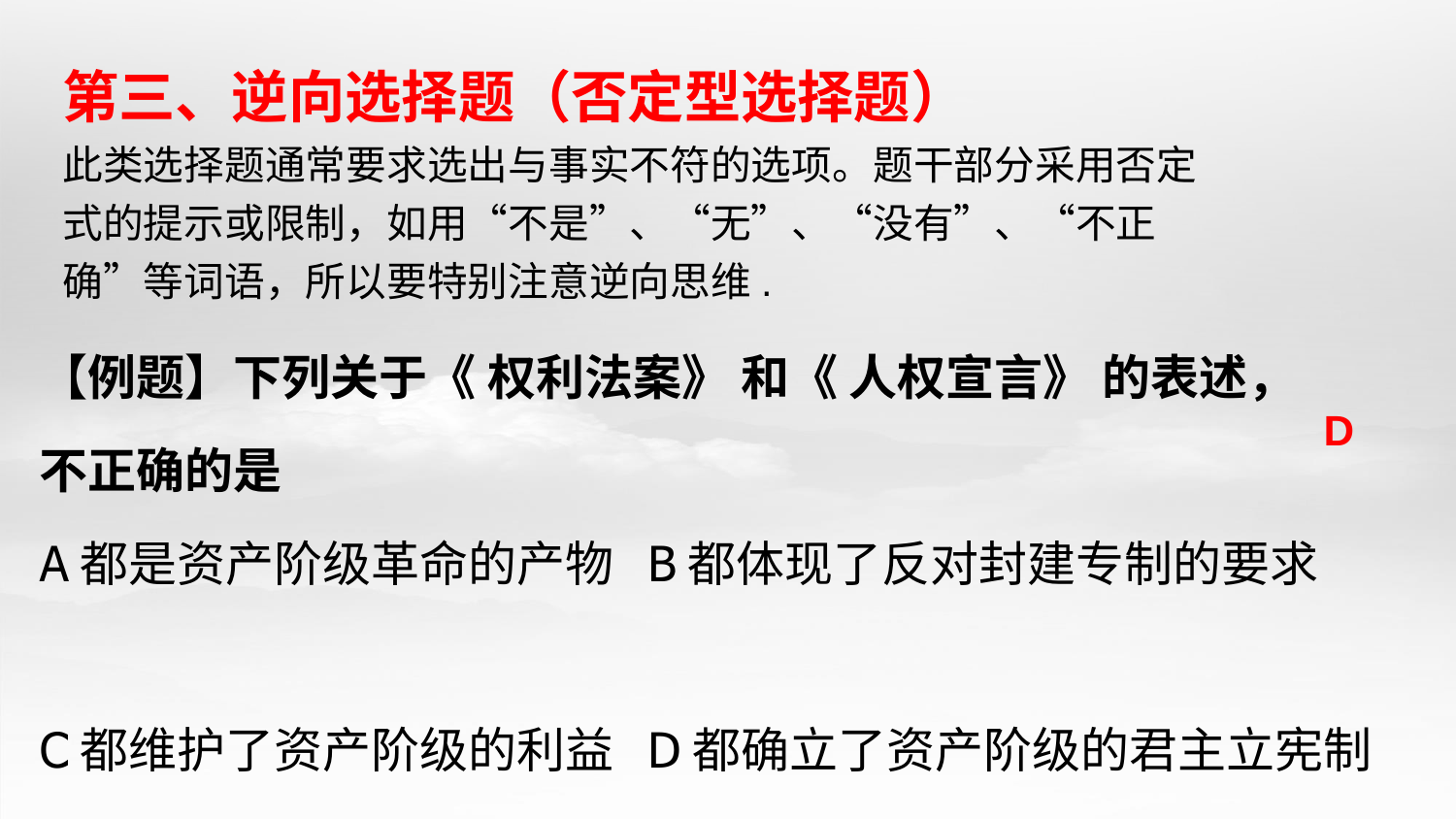

第三、逆向选择题（否定型选择题）
此类选择题通常要求选出与事实不符的选项。题干部分采用否定式的提示或限制，如用“不是”、“无”、“没有”、“不正确”等词语，所以要特别注意逆向思维.
【例题】下列关于《 权利法案》 和《 人权宣言》 的表述，
不正确的是
A都是资产阶级革命的产物  B都体现了反对封建专制的要求
C都维护了资产阶级的利益  D都确立了资产阶级的君主立宪制
D